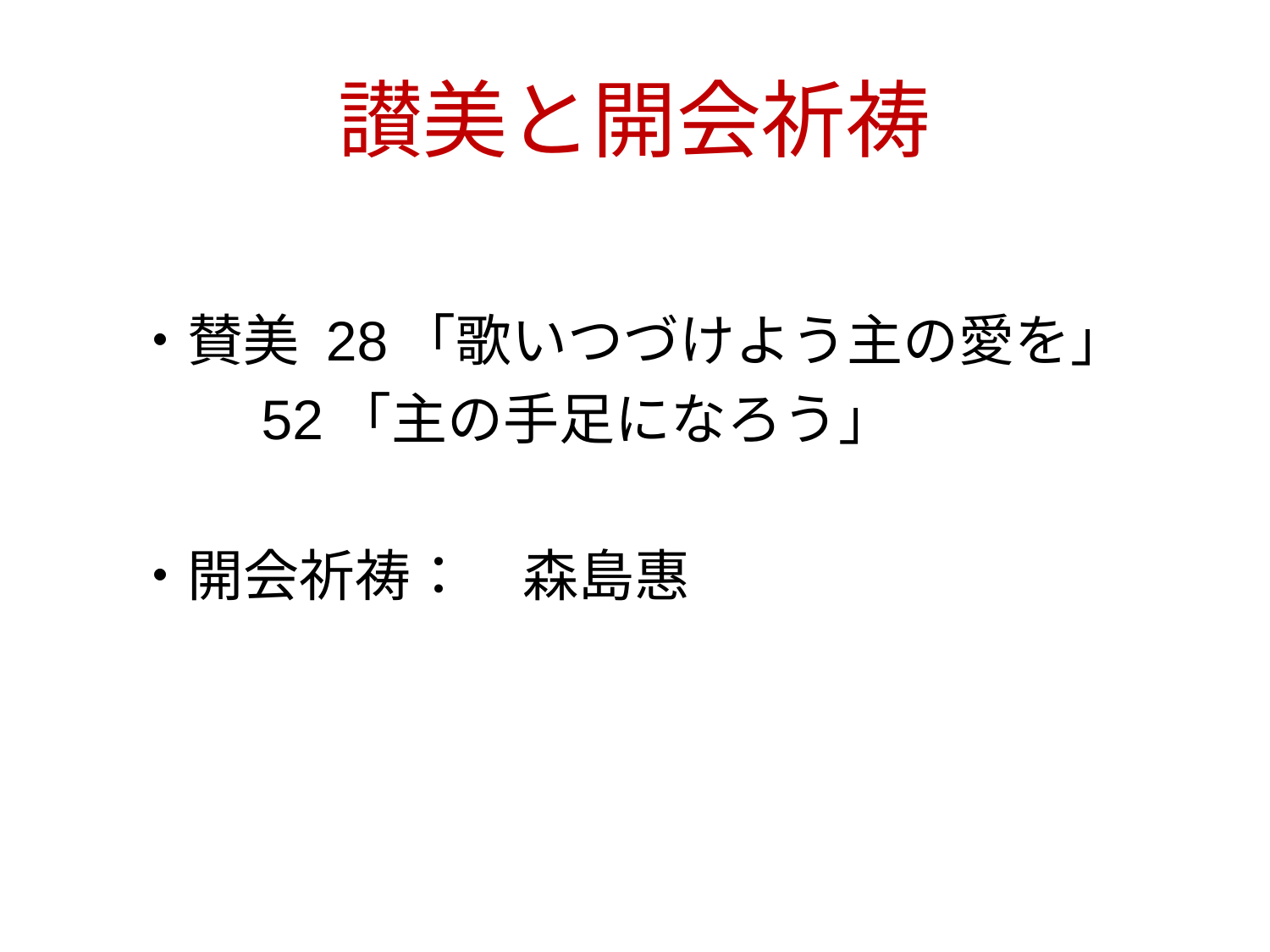

# 讃美と開会祈祷

　・賛美 28「歌いつづけよう主の愛を」
  　　  52「主の手足になろう」

　・開会祈祷：　森島惠